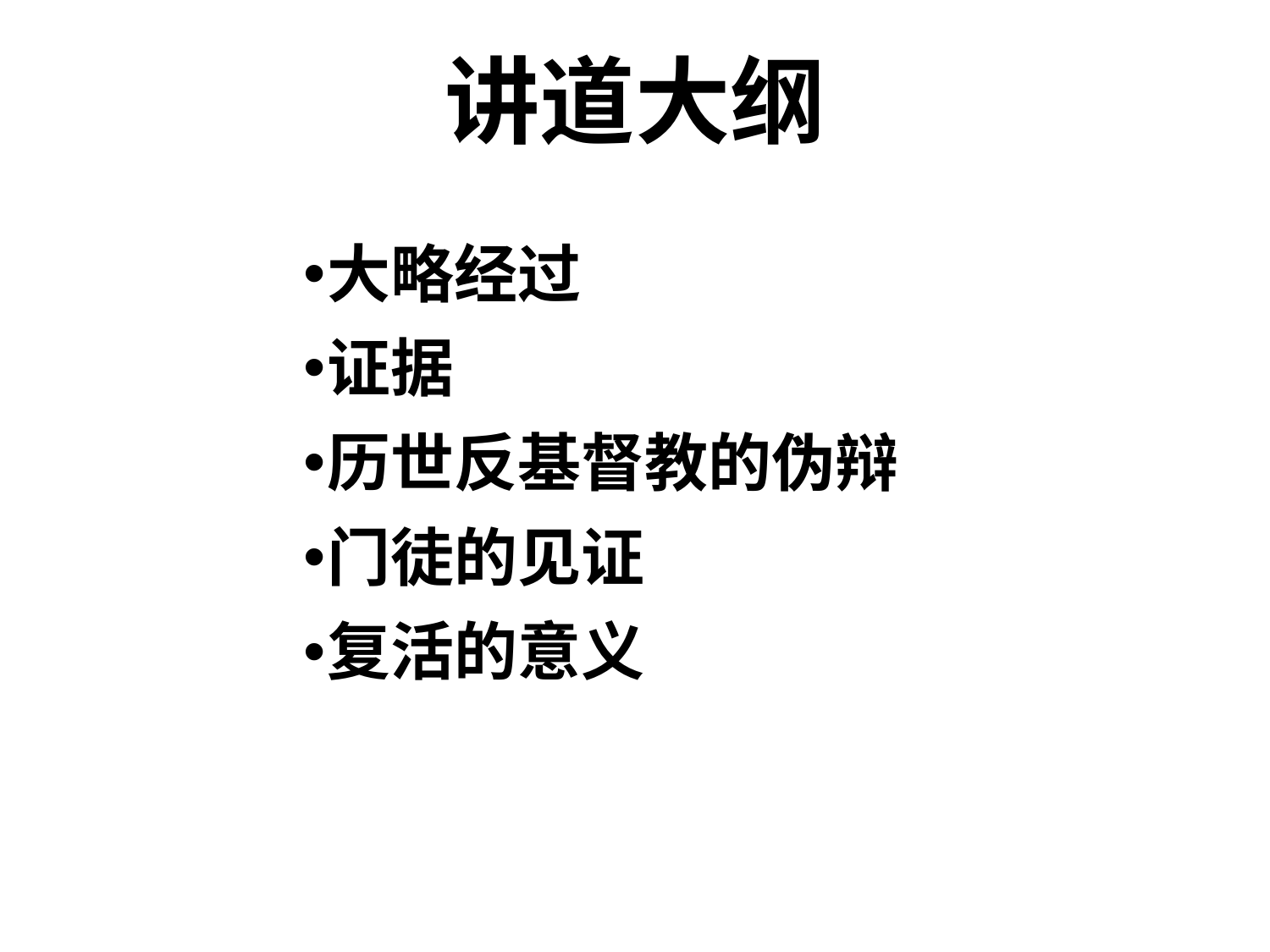

# 讲道大纲
大略经过
证据
历世反基督教的伪辩
门徒的见证
复活的意义